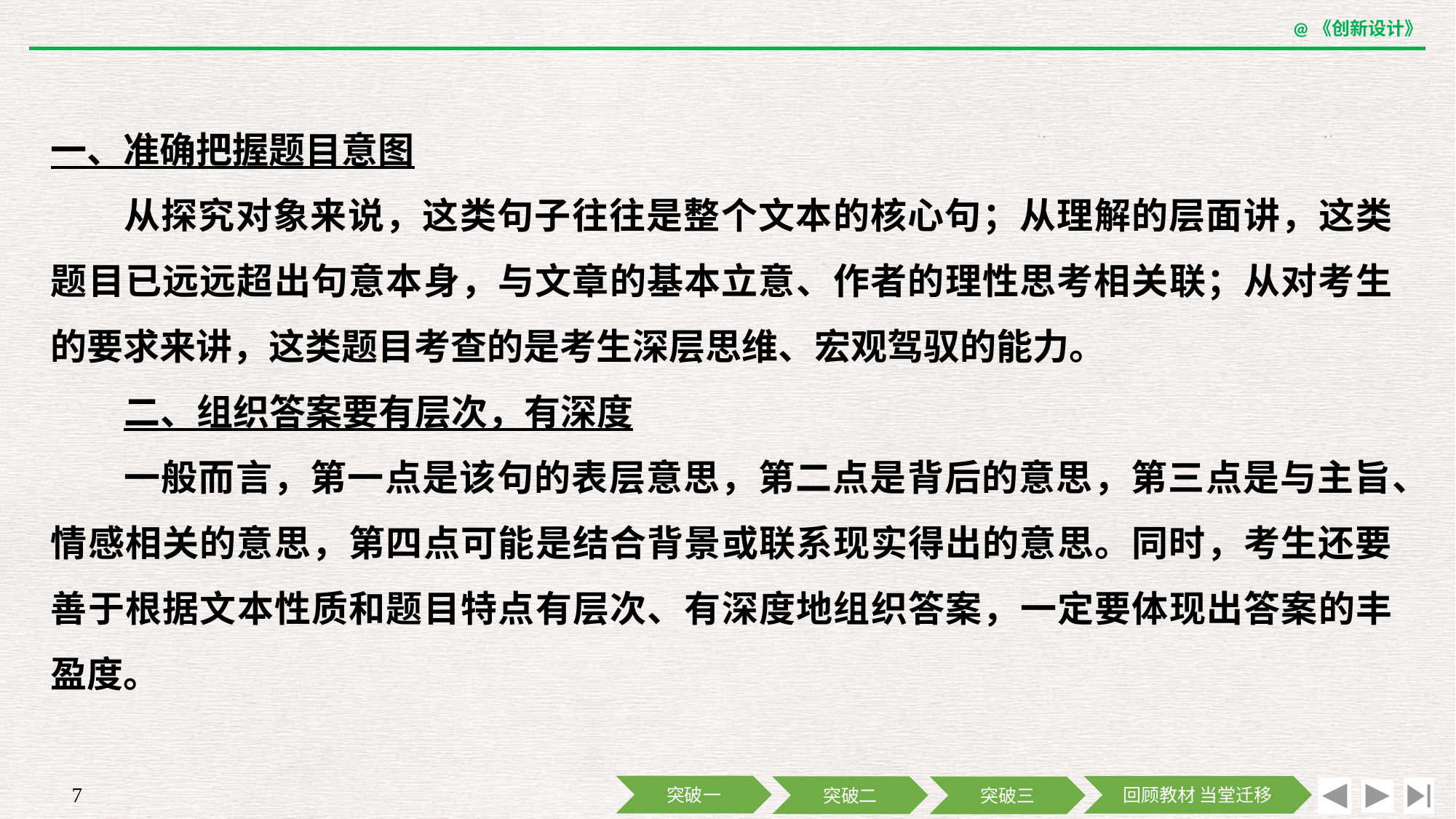

一、准确把握题目意图
从探究对象来说，这类句子往往是整个文本的核心句；从理解的层面讲，这类题目已远远超出句意本身，与文章的基本立意、作者的理性思考相关联；从对考生的要求来讲，这类题目考查的是考生深层思维、宏观驾驭的能力。
二、组织答案要有层次，有深度
一般而言，第一点是该句的表层意思，第二点是背后的意思，第三点是与主旨、情感相关的意思，第四点可能是结合背景或联系现实得出的意思。同时，考生还要善于根据文本性质和题目特点有层次、有深度地组织答案，一定要体现出答案的丰盈度。